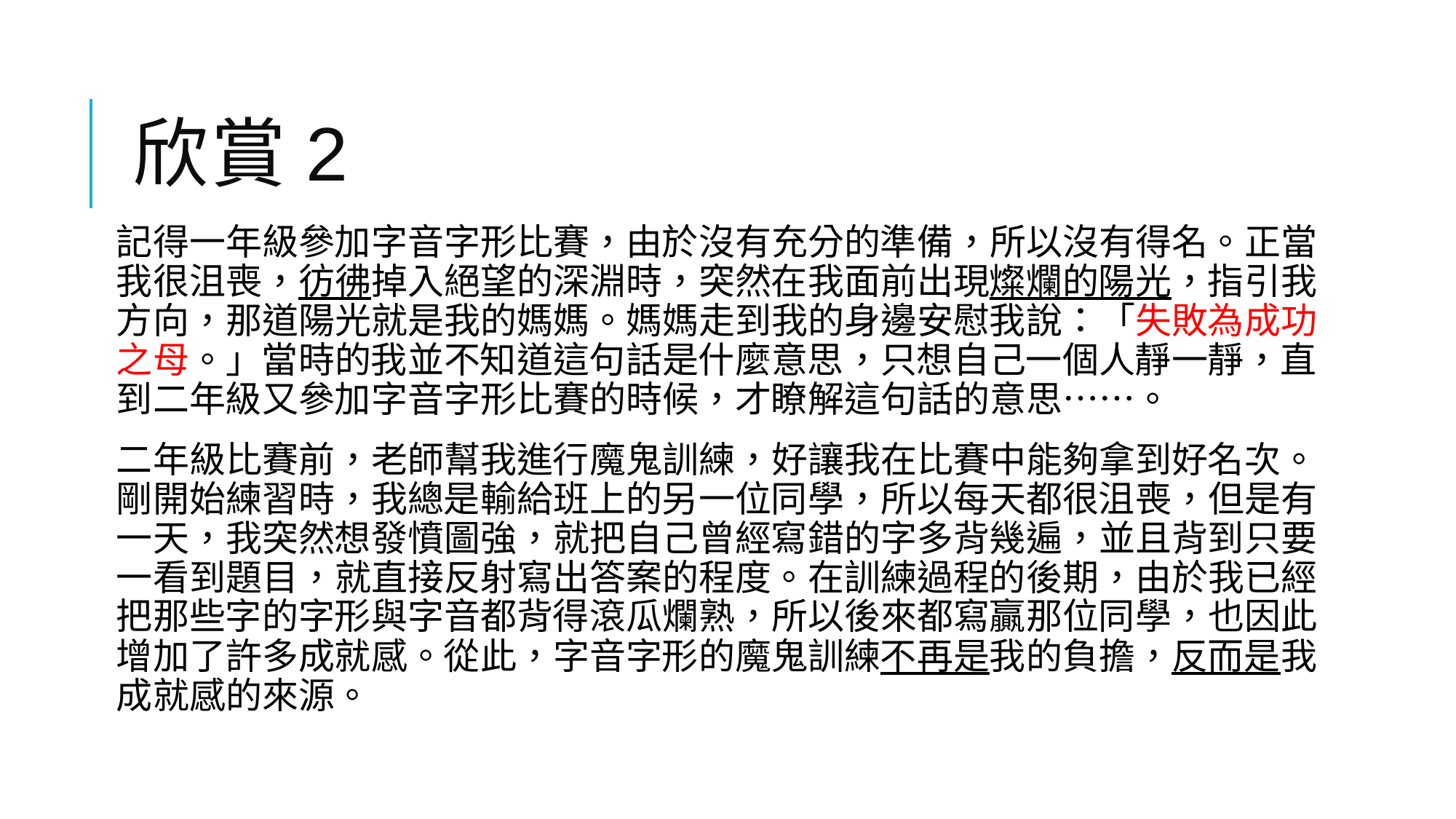

# 欣賞2
記得一年級參加字音字形比賽，由於沒有充分的準備，所以沒有得名。正當我很沮喪，彷彿掉入絕望的深淵時，突然在我面前出現燦爛的陽光，指引我方向，那道陽光就是我的媽媽。媽媽走到我的身邊安慰我說：「失敗為成功之母。」當時的我並不知道這句話是什麼意思，只想自己一個人靜一靜，直到二年級又參加字音字形比賽的時候，才瞭解這句話的意思……。
二年級比賽前，老師幫我進行魔鬼訓練，好讓我在比賽中能夠拿到好名次。剛開始練習時，我總是輸給班上的另一位同學，所以每天都很沮喪，但是有一天，我突然想發憤圖強，就把自己曾經寫錯的字多背幾遍，並且背到只要一看到題目，就直接反射寫出答案的程度。在訓練過程的後期，由於我已經把那些字的字形與字音都背得滾瓜爛熟，所以後來都寫贏那位同學，也因此增加了許多成就感。從此，字音字形的魔鬼訓練不再是我的負擔，反而是我成就感的來源。